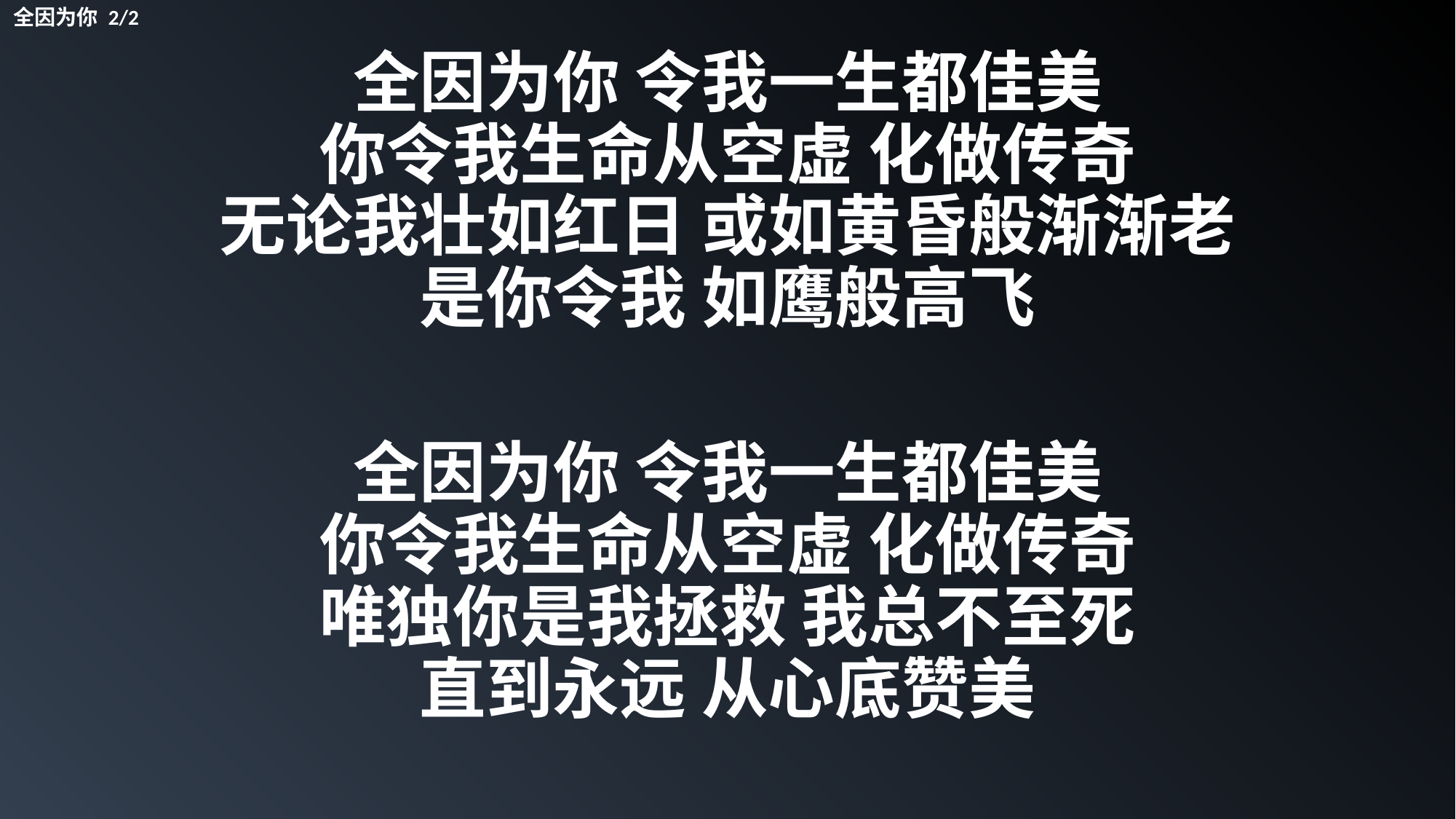

全因为你 2/2
全因为你 令我一生都佳美
你令我生命从空虚 化做传奇
无论我壮如红日 或如黄昏般渐渐老
是你令我 如鹰般高飞

全因为你 令我一生都佳美
你令我生命从空虚 化做传奇
唯独你是我拯救 我总不至死
直到永远 从心底赞美